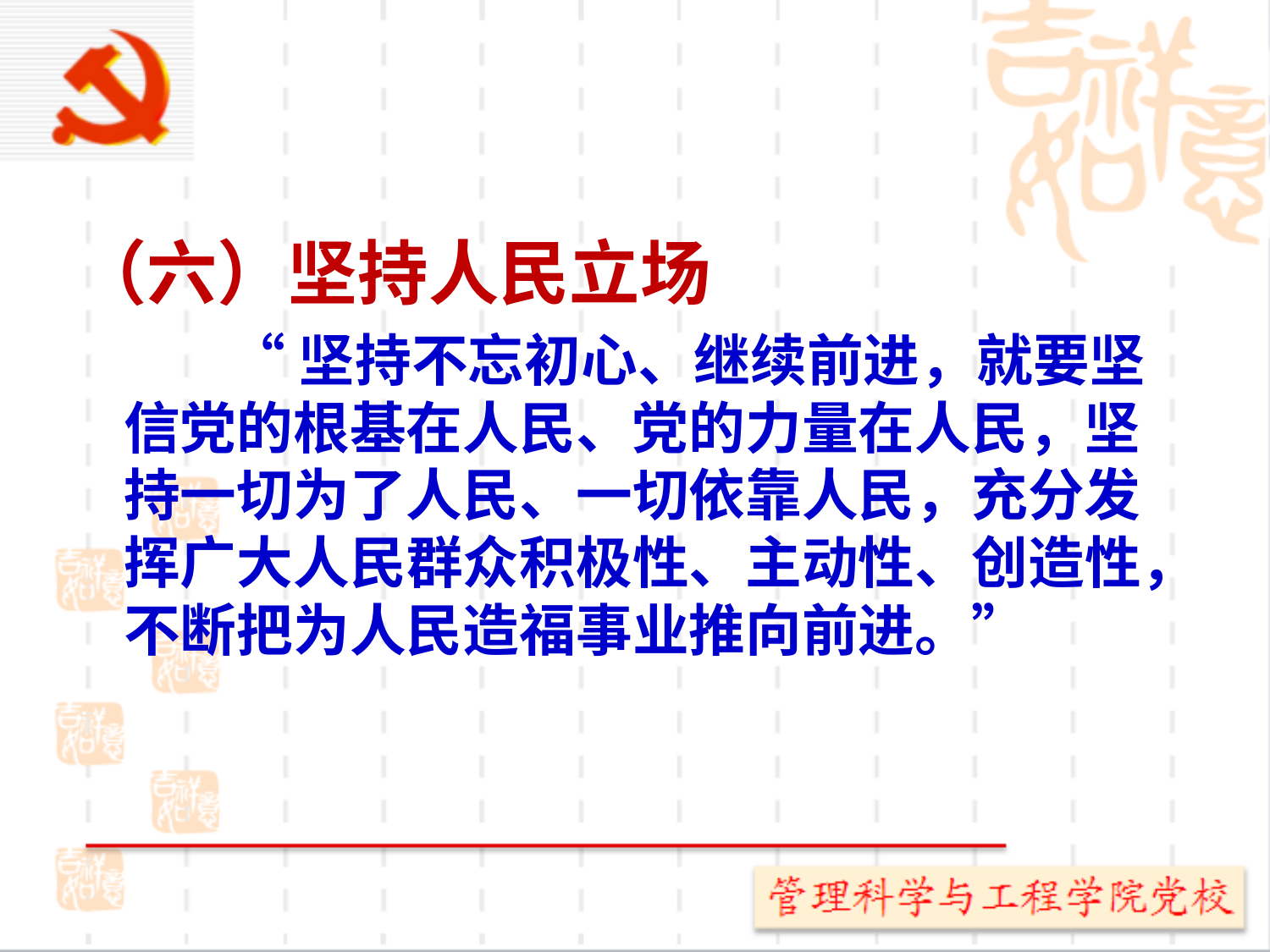

#
（六）坚持人民立场
            “坚持不忘初心、继续前进，就要坚信党的根基在人民、党的力量在人民，坚持一切为了人民、一切依靠人民，充分发挥广大人民群众积极性、主动性、创造性，不断把为人民造福事业推向前进。”